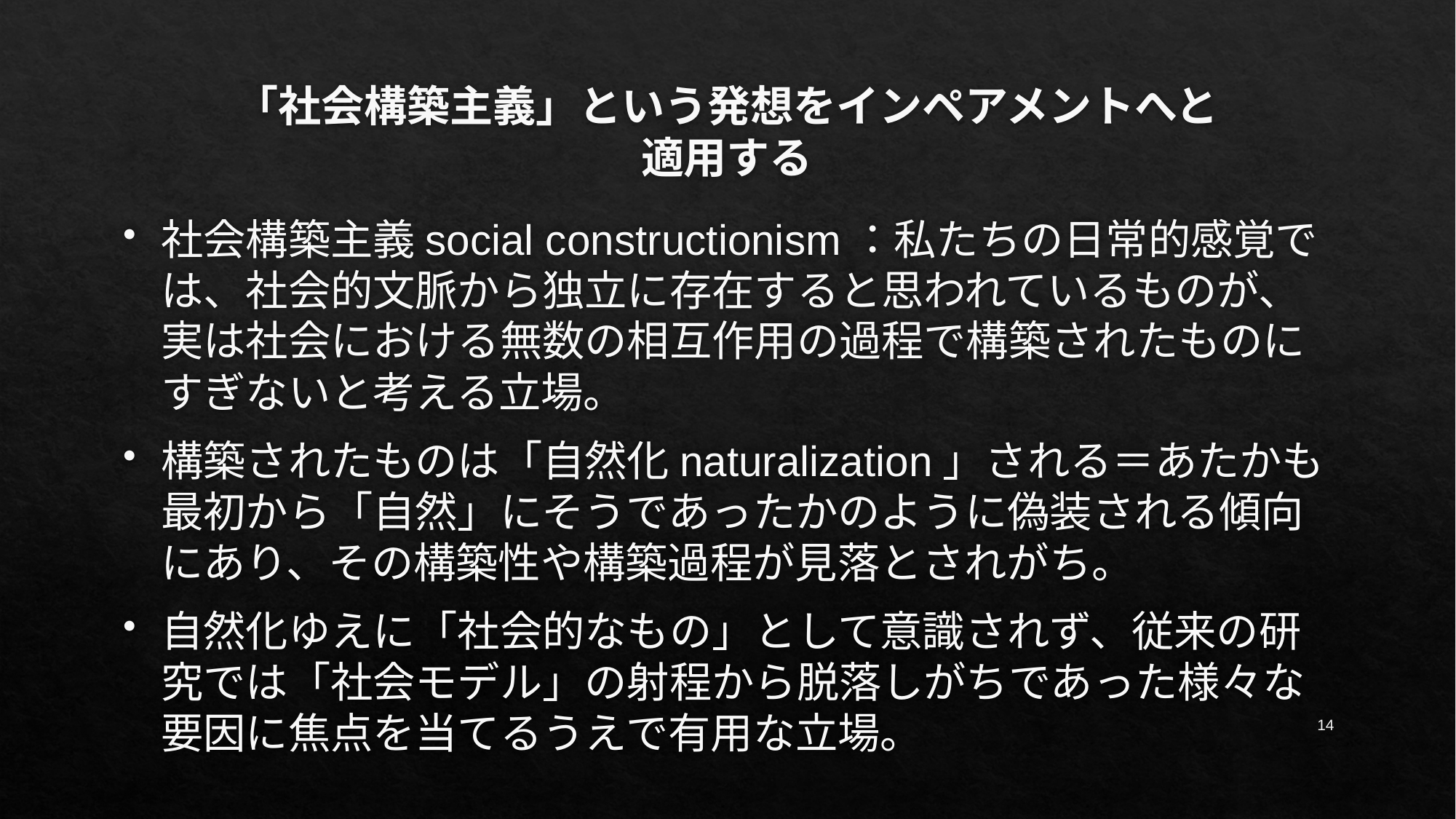

# 「社会構築主義」という発想をインペアメントへと 適用する
社会構築主義social constructionism：私たちの日常的感覚では、社会的文脈から独立に存在すると思われているものが、実は社会における無数の相互作用の過程で構築されたものにすぎないと考える立場。
構築されたものは「自然化naturalization」される＝あたかも最初から「自然」にそうであったかのように偽装される傾向にあり、その構築性や構築過程が見落とされがち。
自然化ゆえに「社会的なもの」として意識されず、従来の研究では「社会モデル」の射程から脱落しがちであった様々な要因に焦点を当てるうえで有用な立場。
14